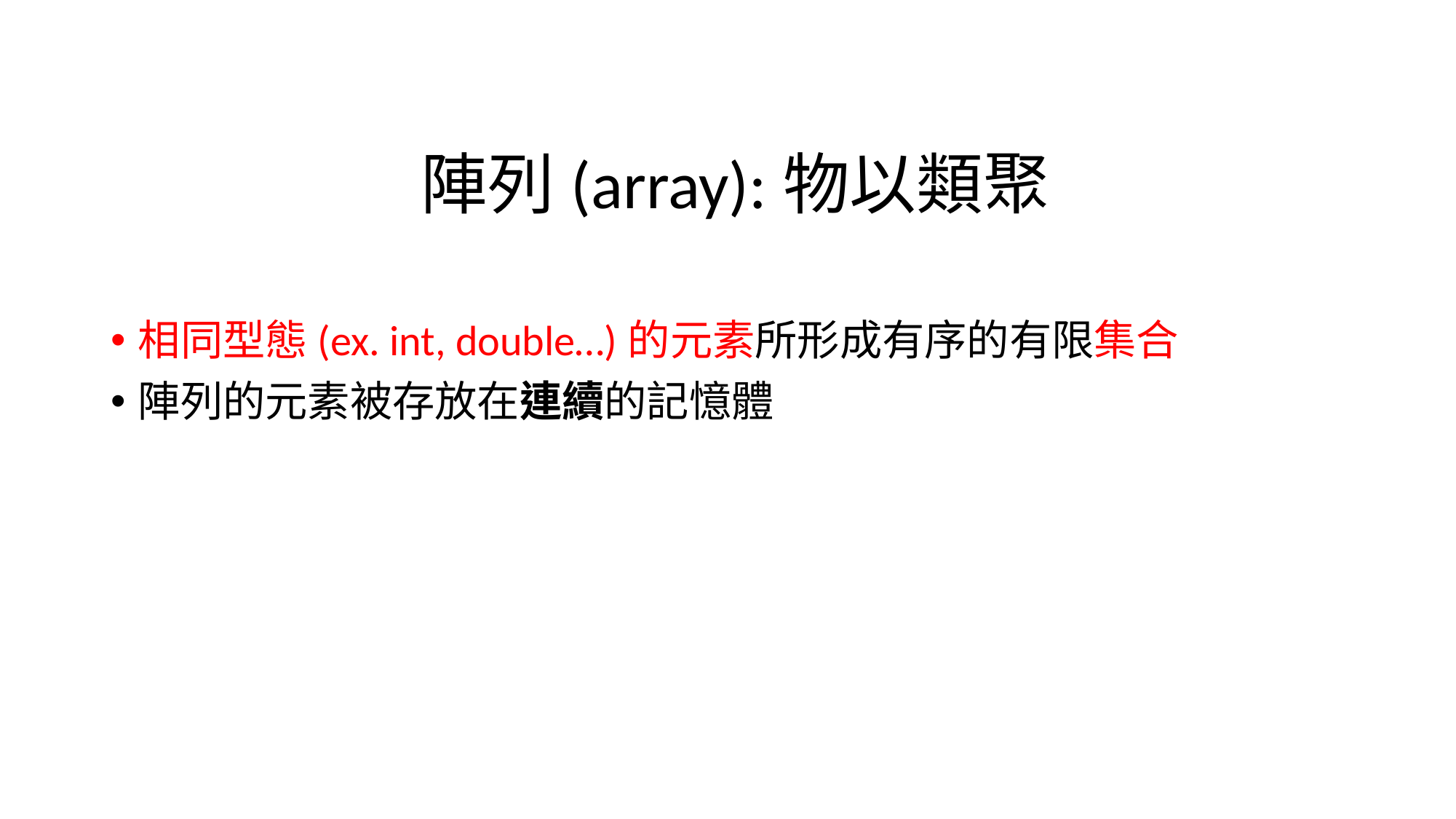

# 陣列(array):物以類聚
相同型態(ex. int, double…)的元素所形成有序的有限集合
陣列的元素被存放在連續的記憶體